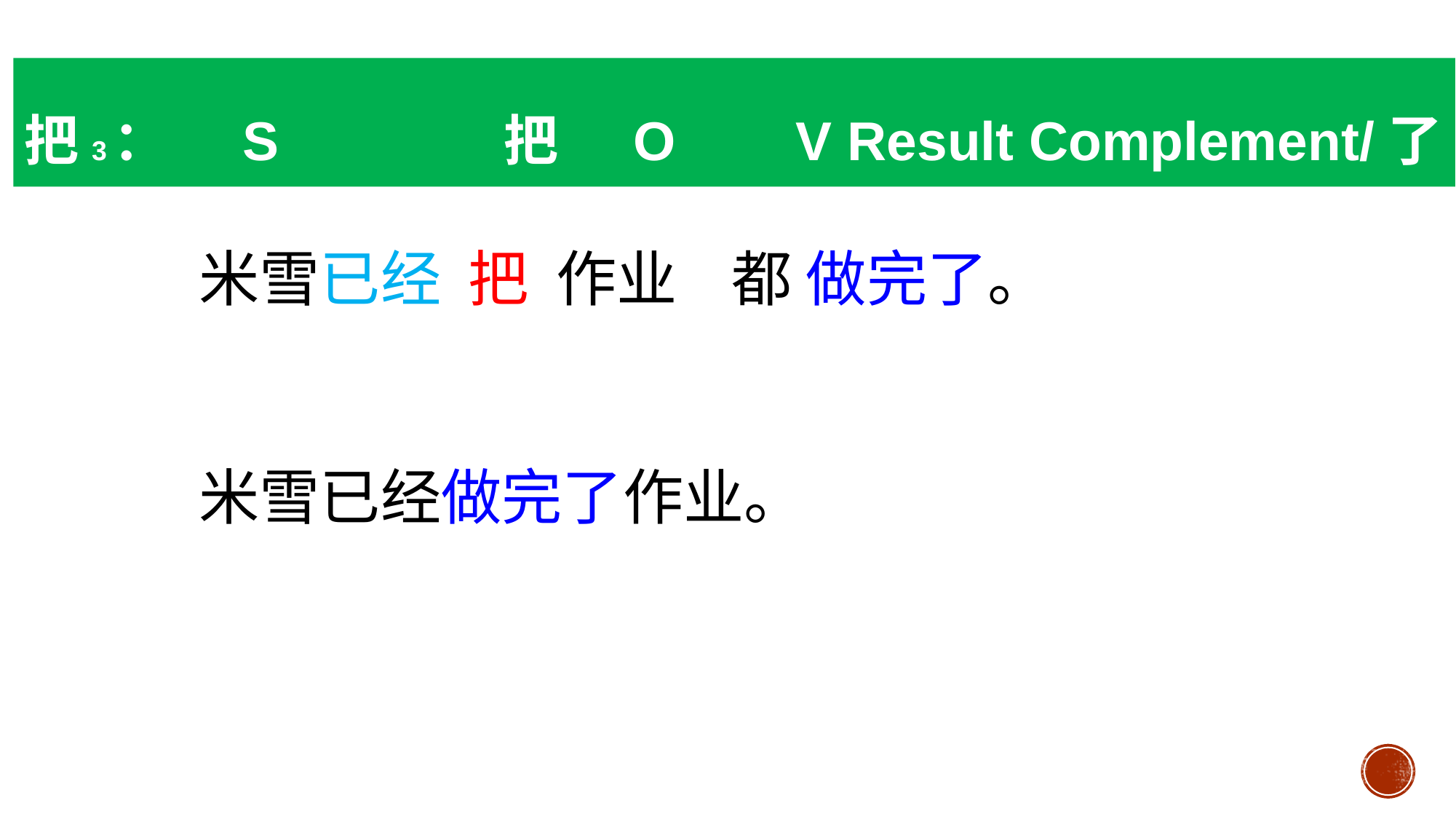

把3：     S              把     O        V Result Complement/了
米雪已经  把  作业    都 做完了。

米雪已经做完了作业。